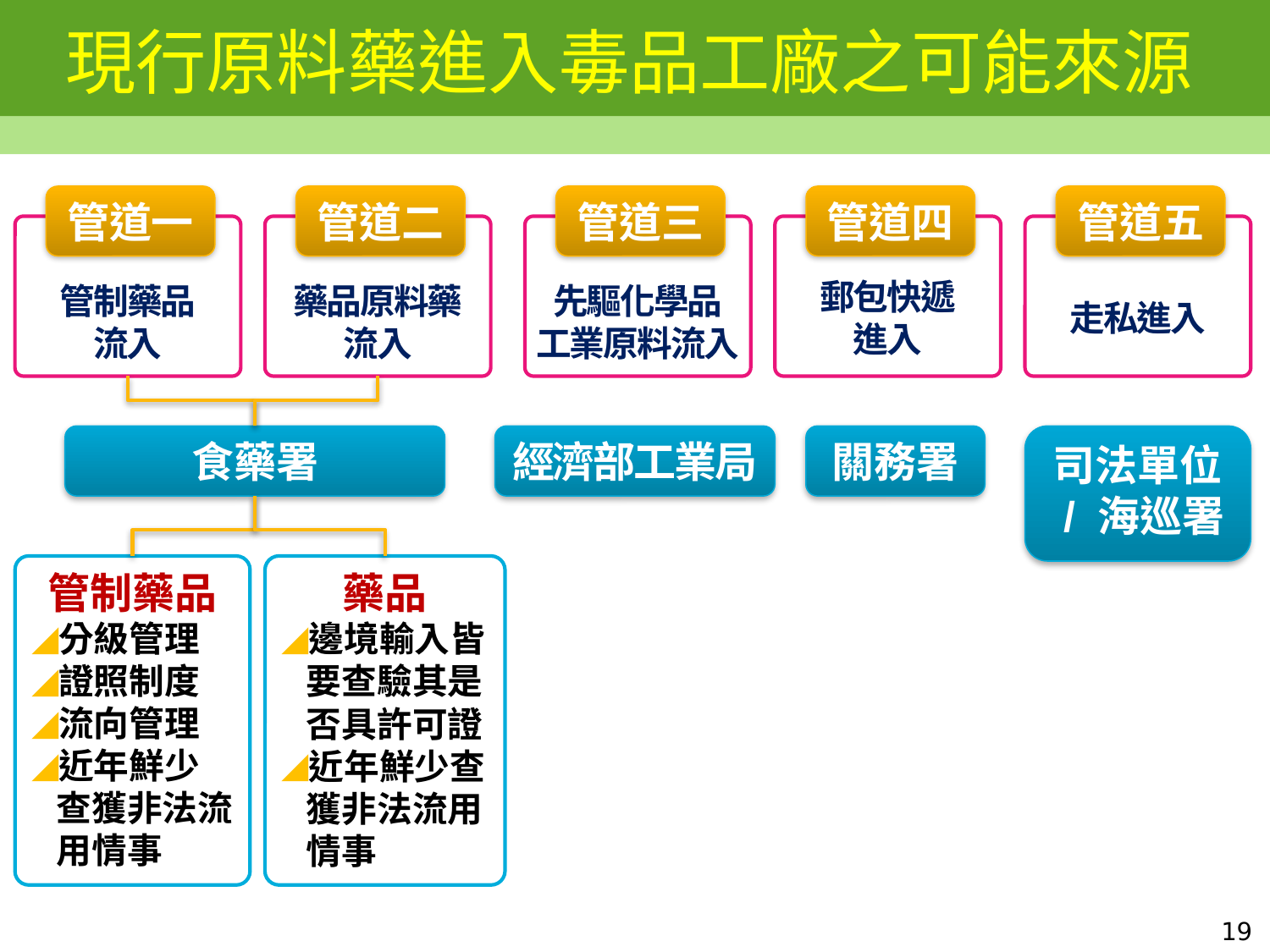

# 現行原料藥進入毒品工廠之可能來源
管道一
管道二
管道三
管道四
管道五

管制藥品
流入

藥品原料藥
流入

先驅化學品
工業原料流入

郵包快遞
進入

走私進入
食藥署
經濟部工業局
關務署
司法單位
 / 海巡署
管制藥品
分級管理
證照制度
流向管理
近年鮮少查獲非法流用情事
藥品
邊境輸入皆要查驗其是否具許可證
近年鮮少查獲非法流用情事
19